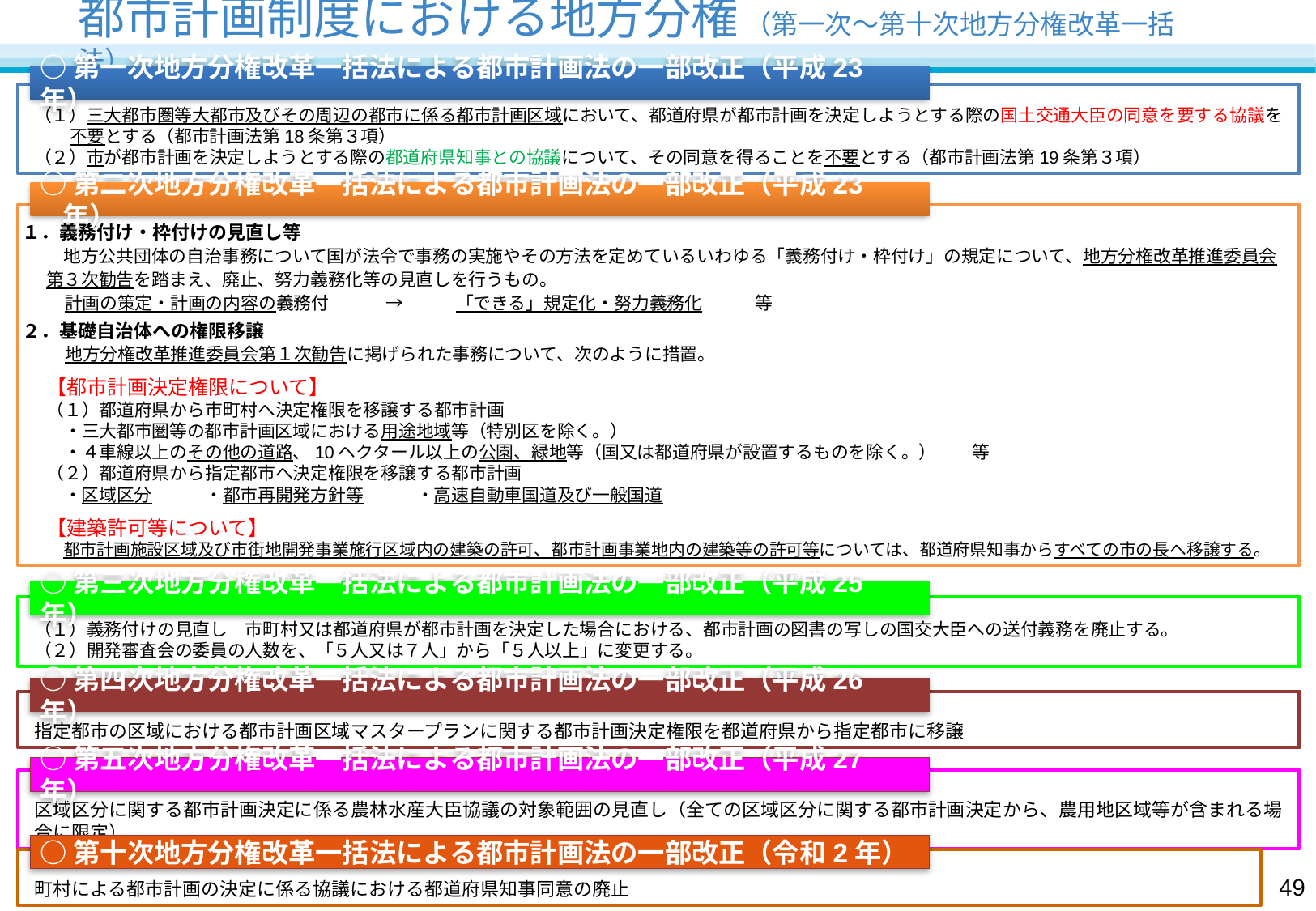

# 都市計画制度における地方分権 （第一次～第十次地方分権改革一括法）
○第一次地方分権改革一括法による都市計画法の一部改正（平成23年）

（１）三大都市圏等大都市及びその周辺の都市に係る都市計画区域において、都道府県が都市計画を決定しようとする際の国土交通大臣の同意を要する協議を不要とする（都市計画法第18条第３項）
（２）市が都市計画を決定しようとする際の都道府県知事との協議について、その同意を得ることを不要とする（都市計画法第19条第３項）
○第二次地方分権改革一括法による都市計画法の一部改正（平成23年）

１．義務付け・枠付けの見直し等
　地方公共団体の自治事務について国が法令で事務の実施やその方法を定めているいわゆる「義務付け・枠付け」の規定について、地方分権改革推進委員会第３次勧告を踏まえ、廃止、努力義務化等の見直しを行うもの。
　計画の策定・計画の内容の義務付　　　 →　　　「できる」規定化・努力義務化　　　等

２．基礎自治体への権限移譲
　地方分権改革推進委員会第１次勧告に掲げられた事務について、次のように措置。

【都市計画決定権限について】
（１）都道府県から市町村へ決定権限を移譲する都市計画
　・三大都市圏等の都市計画区域における用途地域等（特別区を除く。）
　・４車線以上のその他の道路、10ヘクタール以上の公園、緑地等（国又は都道府県が設置するものを除く。）　　等
（２）都道府県から指定都市へ決定権限を移譲する都市計画
　・区域区分　　　・都市再開発方針等　　　・高速自動車国道及び一般国道

【建築許可等について】
　都市計画施設区域及び市街地開発事業施行区域内の建築の許可、都市計画事業地内の建築等の許可等については、都道府県知事からすべての市の長へ移譲する。
○第三次地方分権改革一括法による都市計画法の一部改正（平成25年）

（１）義務付けの見直し　市町村又は都道府県が都市計画を決定した場合における、都市計画の図書の写しの国交大臣への送付義務を廃止する。
（２）開発審査会の委員の人数を、「５人又は７人」から「５人以上」に変更する。
○第四次地方分権改革一括法による都市計画法の一部改正（平成26年）

指定都市の区域における都市計画区域マスタープランに関する都市計画決定権限を都道府県から指定都市に移譲
○第五次地方分権改革一括法による都市計画法の一部改正（平成27年）

区域区分に関する都市計画決定に係る農林水産大臣協議の対象範囲の見直し（全ての区域区分に関する都市計画決定から、農用地区域等が含まれる場合に限定）
○第十次地方分権改革一括法による都市計画法の一部改正（令和2年）

町村による都市計画の決定に係る協議における都道府県知事同意の廃止
49